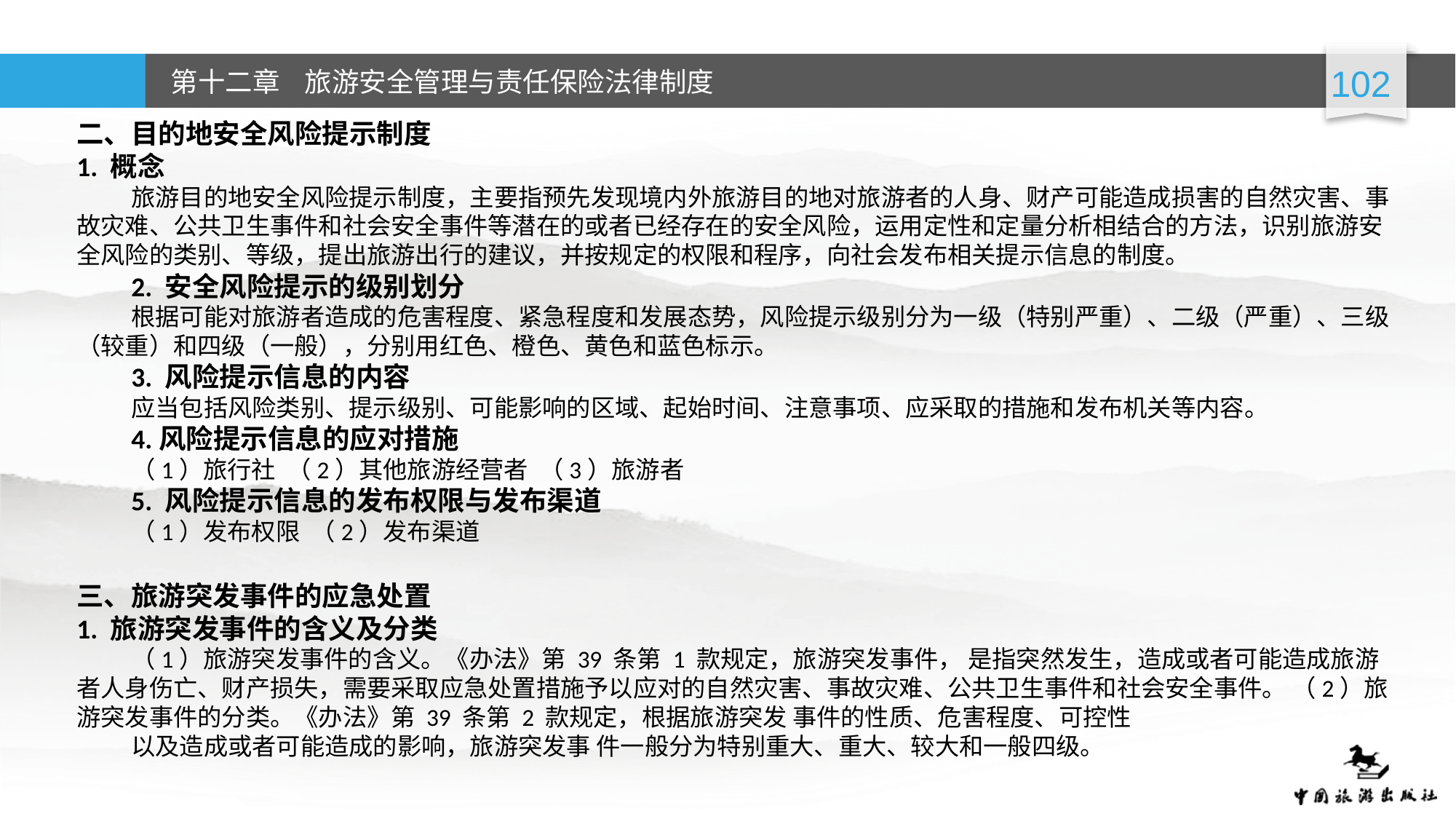

二、目的地安全风险提示制度
1. 概念
旅游目的地安全风险提示制度，主要指预先发现境内外旅游目的地对旅游者的人身、财产可能造成损害的自然灾害、事故灾难、公共卫生事件和社会安全事件等潜在的或者已经存在的安全风险，运用定性和定量分析相结合的方法，识别旅游安全风险的类别、等级，提出旅游出行的建议，并按规定的权限和程序，向社会发布相关提示信息的制度。
2. 安全风险提示的级别划分
根据可能对旅游者造成的危害程度、紧急程度和发展态势，风险提示级别分为一级（特别严重）、二级（严重）、三级（较重）和四级（一般），分别用红色、橙色、黄色和蓝色标示。
3. 风险提示信息的内容
应当包括风险类别、提示级别、可能影响的区域、起始时间、注意事项、应采取的措施和发布机关等内容。
4.风险提示信息的应对措施
（1）旅行社  （2）其他旅游经营者  （3）旅游者
5. 风险提示信息的发布权限与发布渠道
（1）发布权限  （2）发布渠道
三、旅游突发事件的应急处置
1. 旅游突发事件的含义及分类
（1）旅游突发事件的含义。《办法》第 39 条第 1 款规定，旅游突发事件， 是指突然发生，造成或者可能造成旅游者人身伤亡、财产损失，需要采取应急处置措施予以应对的自然灾害、事故灾难、公共卫生事件和社会安全事件。 （2）旅游突发事件的分类。《办法》第 39 条第 2 款规定，根据旅游突发 事件的性质、危害程度、可控性
以及造成或者可能造成的影响，旅游突发事 件一般分为特别重大、重大、较大和一般四级。